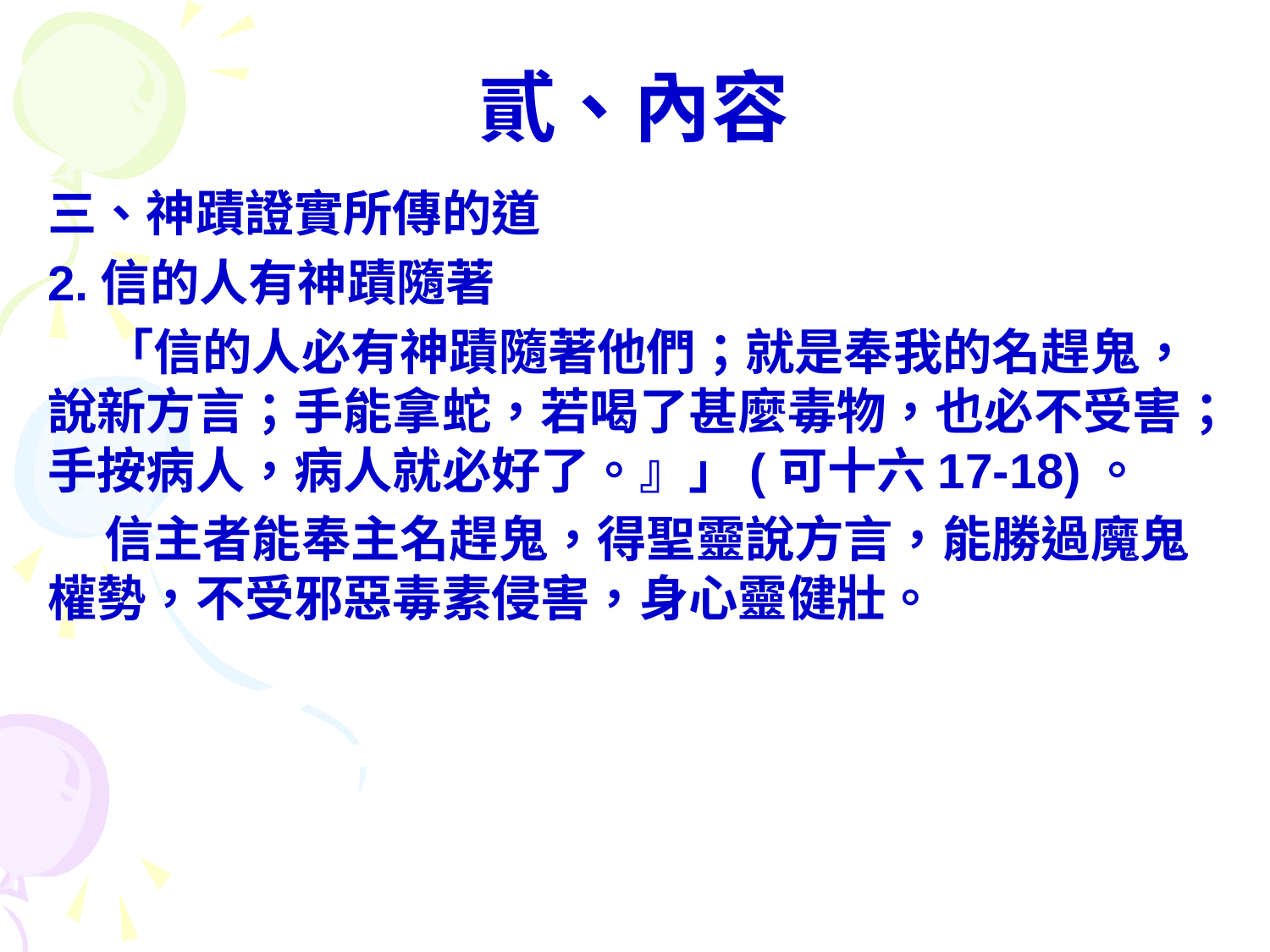

# 貳、內容
三、神蹟證實所傳的道
2.信的人有神蹟隨著
    「信的人必有神蹟隨著他們；就是奉我的名趕鬼，說新方言；手能拿蛇，若喝了甚麼毒物，也必不受害；手按病人，病人就必好了。』」(可十六17-18)。
    信主者能奉主名趕鬼，得聖靈說方言，能勝過魔鬼權勢，不受邪惡毒素侵害，身心靈健壯。